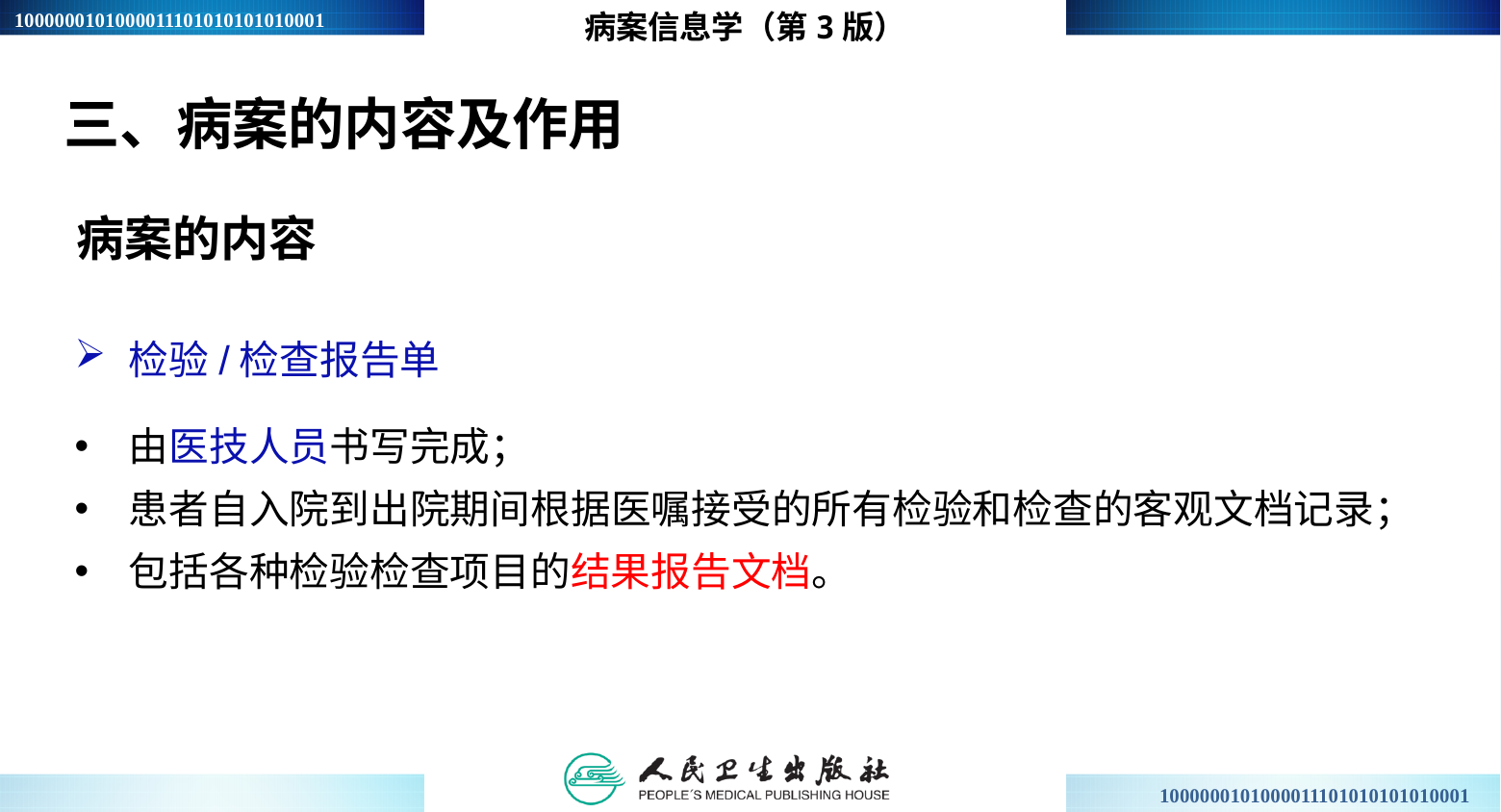

病案信息学（第3版）
三、病案的内容及作用
病案的内容
检验/检查报告单
由医技人员书写完成；
患者自入院到出院期间根据医嘱接受的所有检验和检查的客观文档记录；
包括各种检验检查项目的结果报告文档。